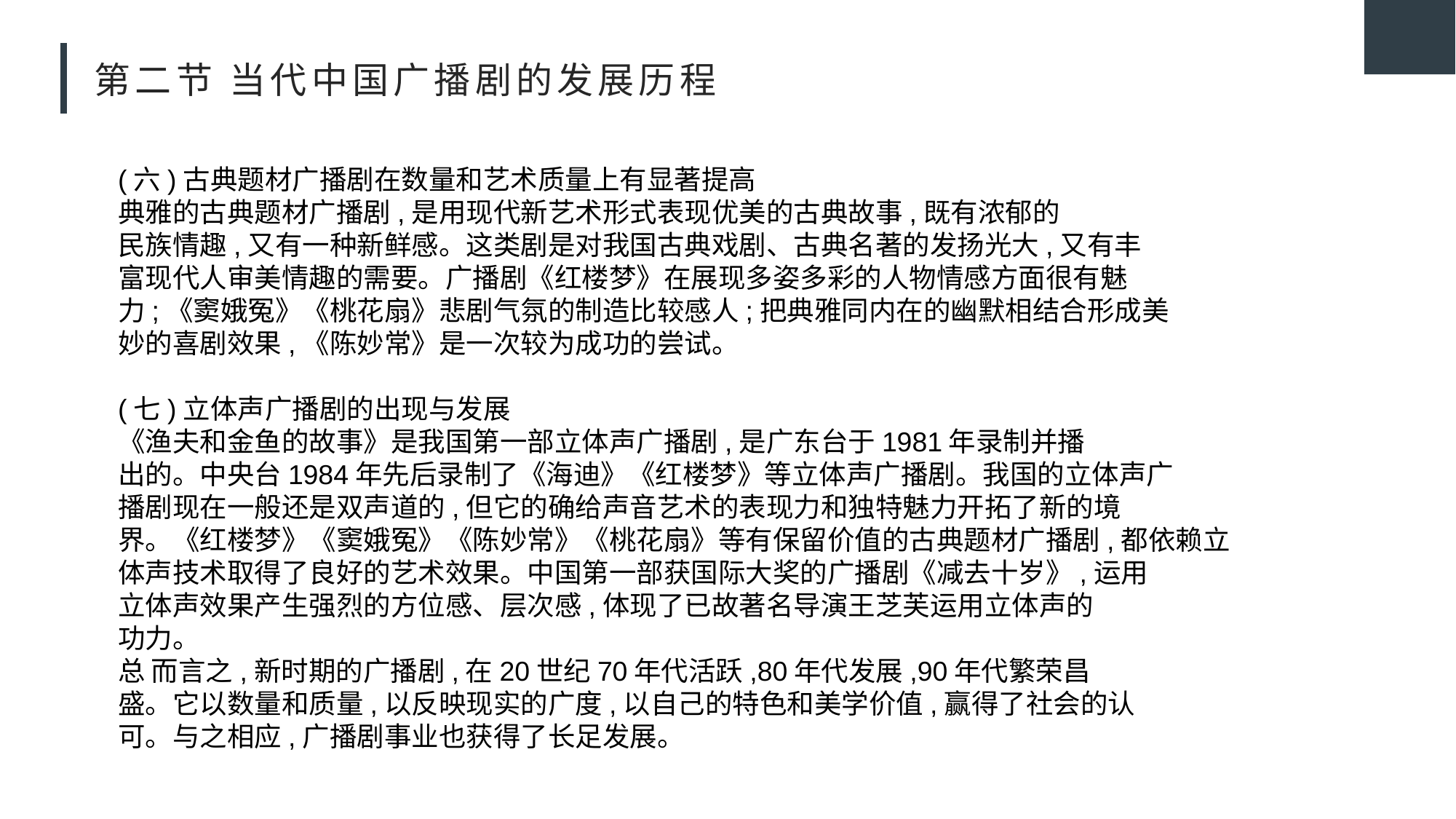

# 第二节 当代中国广播剧的发展历程

(六)古典题材广播剧在数量和艺术质量上有显著提高
典雅的古典题材广播剧,是用现代新艺术形式表现优美的古典故事,既有浓郁的
民族情趣,又有一种新鲜感。这类剧是对我国古典戏剧、古典名著的发扬光大,又有丰
富现代人审美情趣的需要。广播剧《红楼梦》在展现多姿多彩的人物情感方面很有魅
力;《窦娥冤》《桃花扇》悲剧气氛的制造比较感人;把典雅同内在的幽默相结合形成美
妙的喜剧效果,《陈妙常》是一次较为成功的尝试。

(七)立体声广播剧的出现与发展
《渔夫和金鱼的故事》是我国第一部立体声广播剧,是广东台于1981年录制并播
出的。中央台1984年先后录制了《海迪》《红楼梦》等立体声广播剧。我国的立体声广
播剧现在一般还是双声道的,但它的确给声音艺术的表现力和独特魅力开拓了新的境
界。《红楼梦》《窦娥冤》《陈妙常》《桃花扇》等有保留价值的古典题材广播剧,都依赖立
体声技术取得了良好的艺术效果。中国第一部获国际大奖的广播剧《减去十岁》,运用
立体声效果产生强烈的方位感、层次感,体现了已故著名导演王芝芙运用立体声的
功力。
总 而言之,新时期的广播剧,在20世纪70年代活跃,80年代发展,90年代繁荣昌
盛。它以数量和质量,以反映现实的广度,以自己的特色和美学价值,赢得了社会的认
可。与之相应,广播剧事业也获得了长足发展。